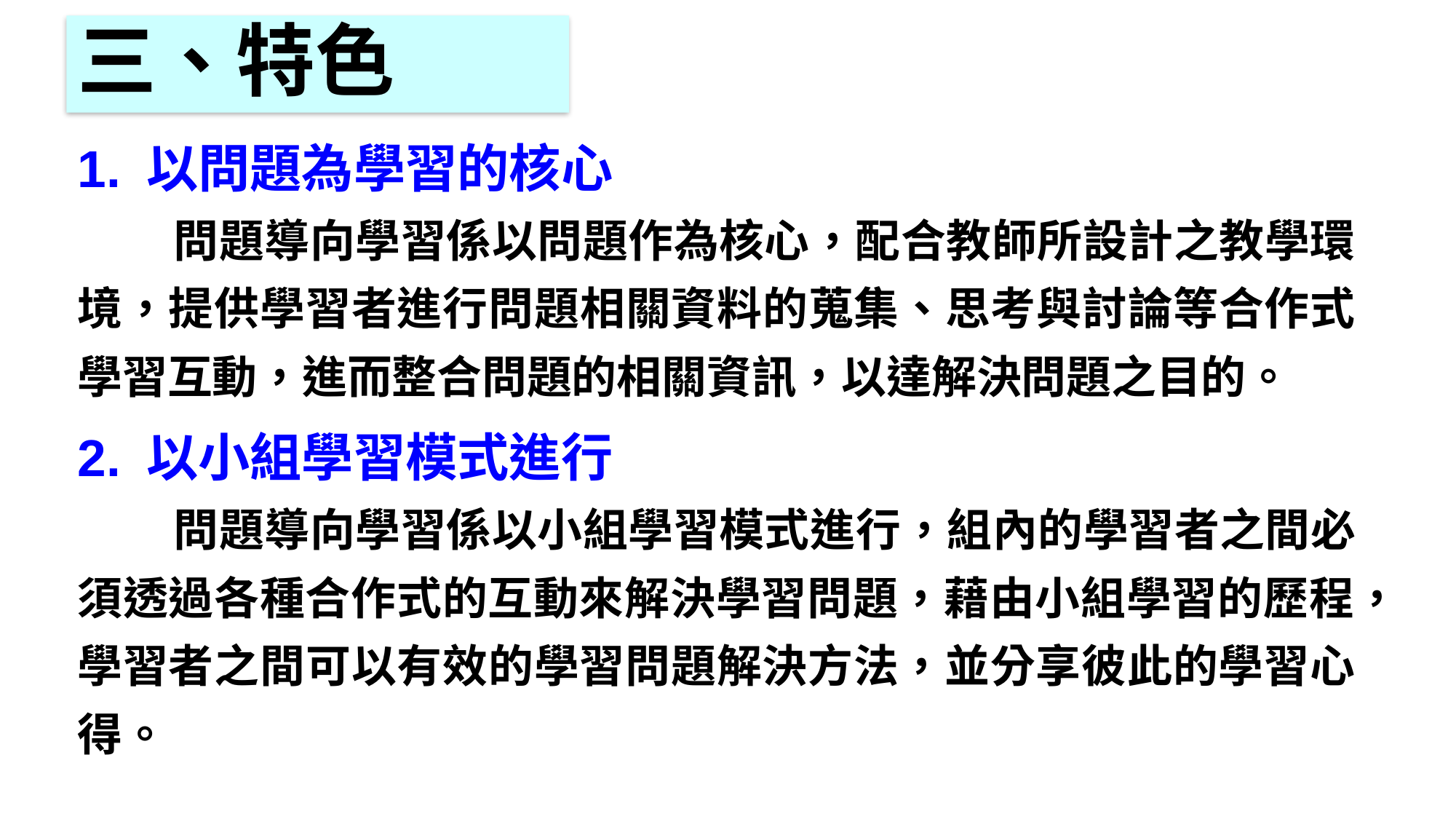

# 三、特色
1. 以問題為學習的核心
        問題導向學習係以問題作為核心，配合教師所設計之教學環境，提供學習者進行問題相關資料的蒐集、思考與討論等合作式學習互動，進而整合問題的相關資訊，以達解決問題之目的。
2. 以小組學習模式進行
        問題導向學習係以小組學習模式進行，組內的學習者之間必須透過各種合作式的互動來解決學習問題，藉由小組學習的歷程，學習者之間可以有效的學習問題解決方法，並分享彼此的學習心得。